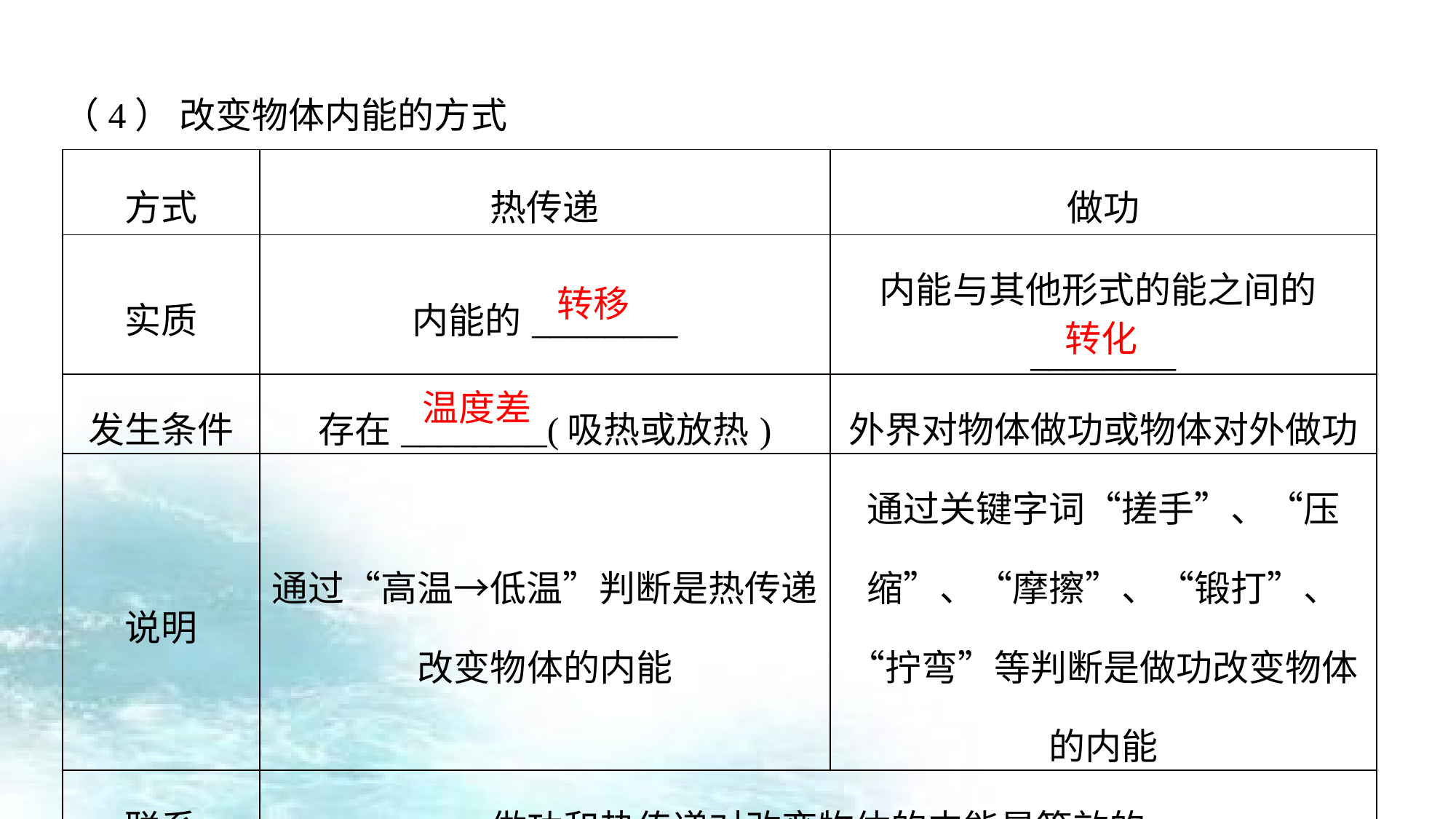

（4） 改变物体内能的方式
| 方式 | 热传递 | 做功 |
| --- | --- | --- |
| 实质 | 内能的\_\_\_\_\_\_\_\_ | 内能与其他形式的能之间的\_\_\_\_\_\_\_\_ |
| 发生条件 | 存在\_\_\_\_\_\_\_\_(吸热或放热) | 外界对物体做功或物体对外做功 |
| 说明 | 通过“高温→低温”判断是热传递改变物体的内能 | 通过关键字词“搓手”、“压缩”、“摩擦”、“锻打”、“拧弯”等判断是做功改变物体的内能 |
| 联系 | 做功和热传递对改变物体的内能是等效的 |  |
转移
转化
温度差